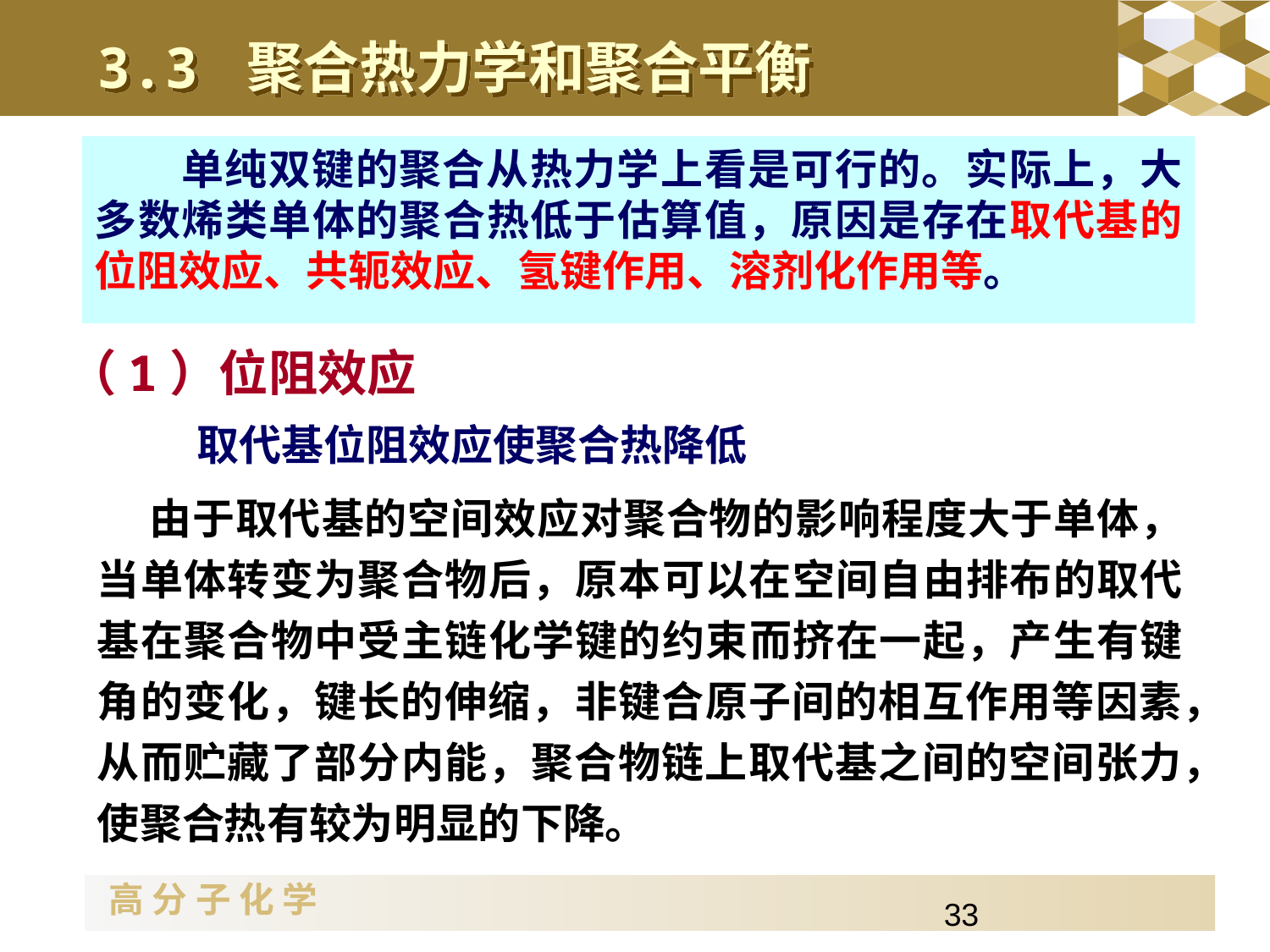

3.3 聚合热力学和聚合平衡
       单纯双键的聚合从热力学上看是可行的。实际上，大多数烯类单体的聚合热低于估算值，原因是存在取代基的位阻效应、共轭效应、氢键作用、溶剂化作用等。
（1）位阻效应
取代基位阻效应使聚合热降低
    由于取代基的空间效应对聚合物的影响程度大于单体，当单体转变为聚合物后，原本可以在空间自由排布的取代基在聚合物中受主链化学键的约束而挤在一起，产生有键角的变化，键长的伸缩，非键合原子间的相互作用等因素，从而贮藏了部分内能，聚合物链上取代基之间的空间张力，使聚合热有较为明显的下降。